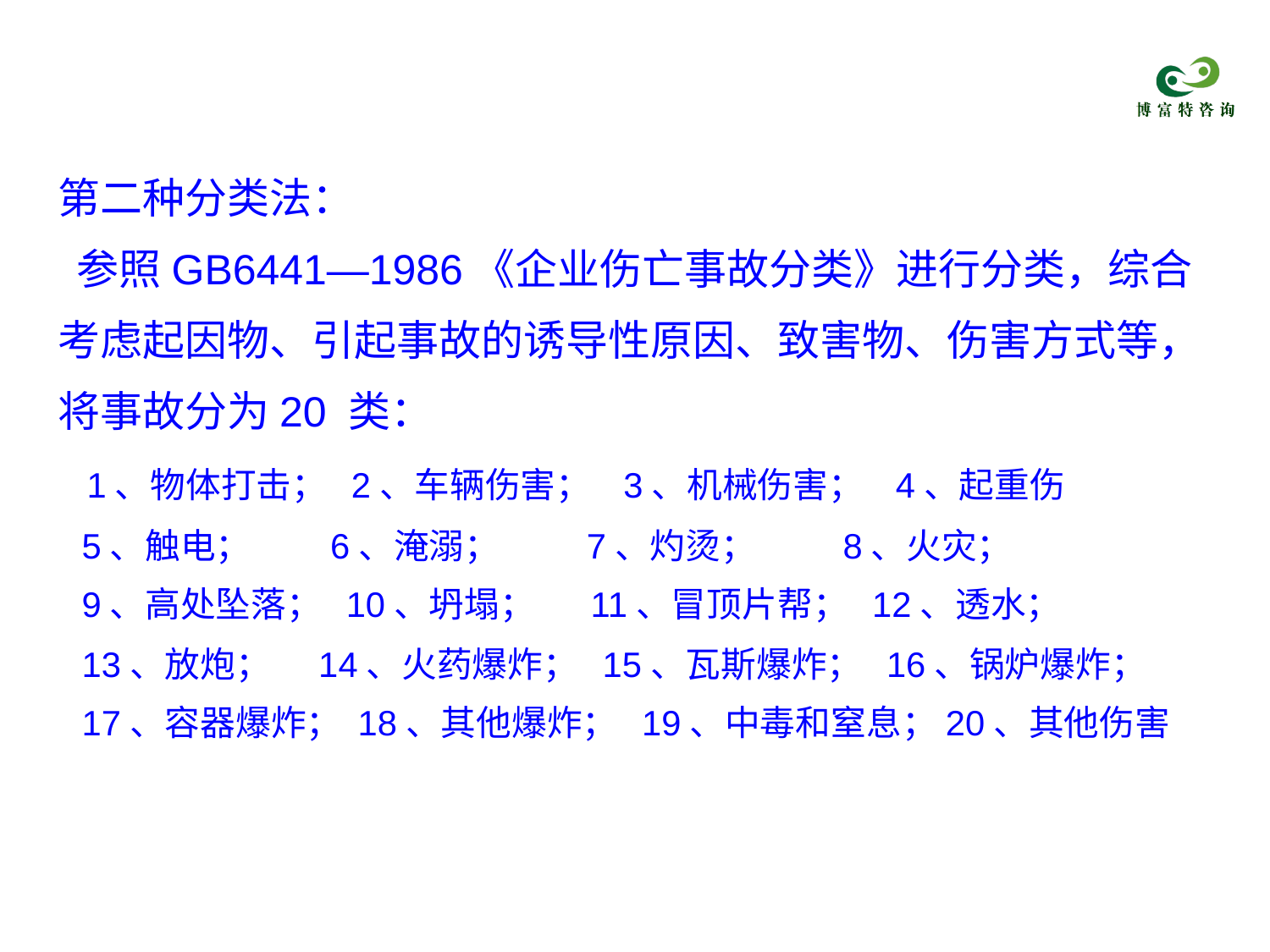

第二种分类法：
  参照GB6441—1986《企业伤亡事故分类》进行分类，综合考虑起因物、引起事故的诱导性原因、致害物、伤害方式等，将事故分为20 类：
  1、物体打击；  2、车辆伤害；   3、机械伤害；   4、起重伤
  5、触电；         6、淹溺；          7、灼烫；          8、火灾；
  9、高处坠落；  10、坍塌；      11、冒顶片帮；  12、透水；
  13、放炮；     14、火药爆炸；  15、瓦斯爆炸；  16、锅炉爆炸；
  17、容器爆炸； 18、其他爆炸；  19、中毒和窒息；20、其他伤害